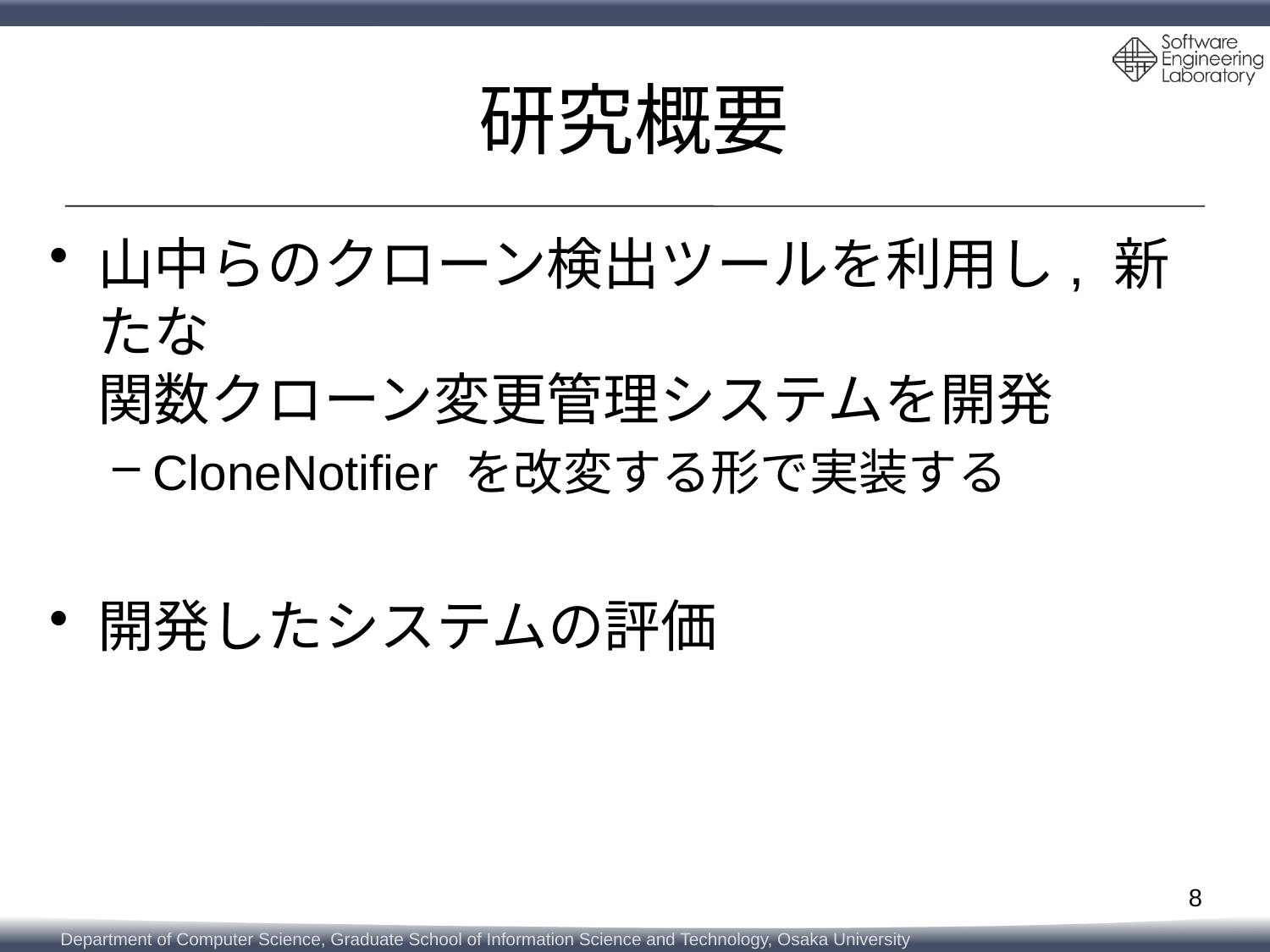

# 研究概要
山中らのクローン検出ツールを利用し, 新たな
関数クローン変更管理システムを開発
CloneNotifier を改変する形で実装する

開発したシステムの評価
8